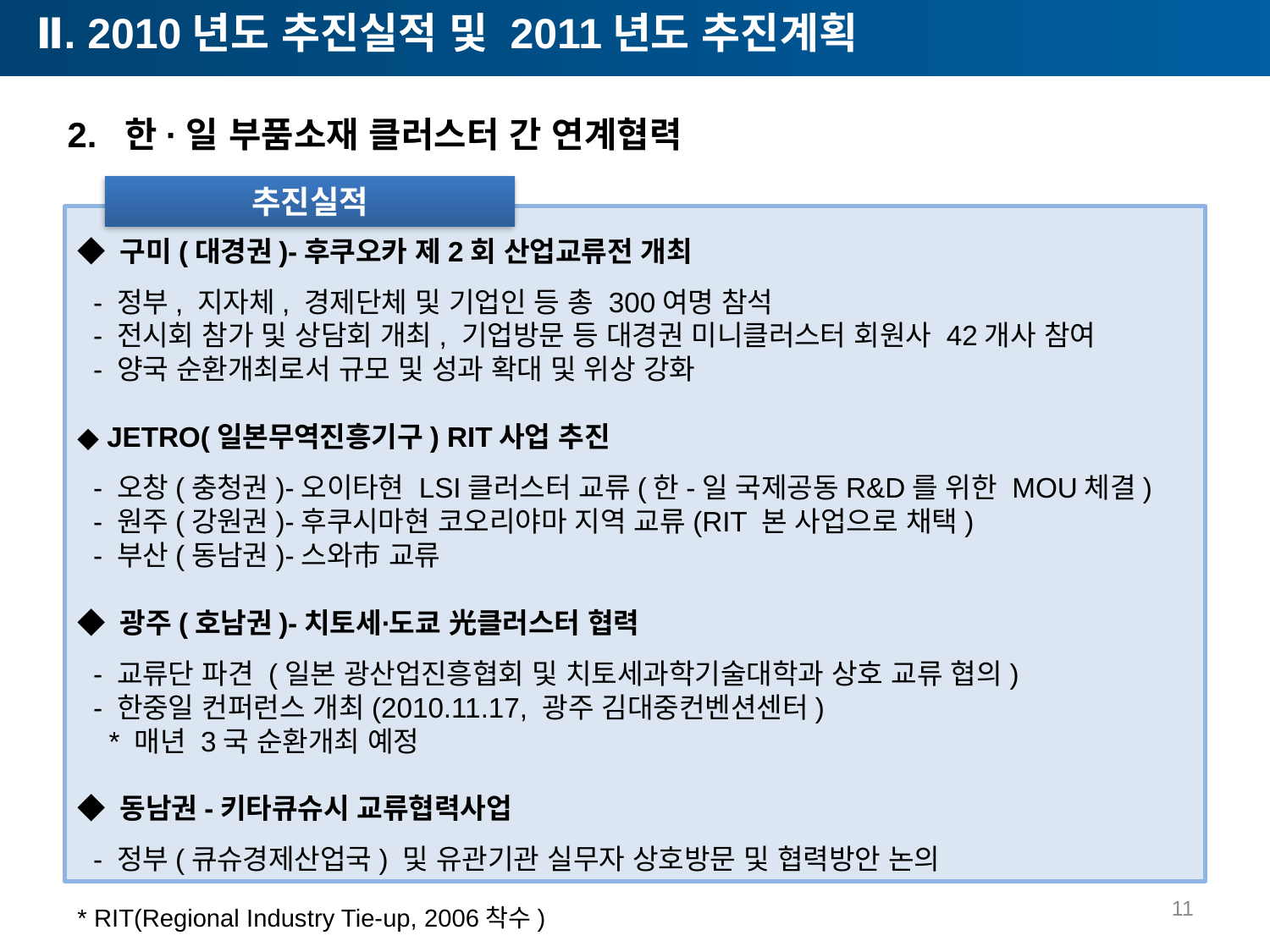

Ⅱ. 2010년도 추진실적 및 2011년도 추진계획
2.  한·일 부품소재 클러스터 간 연계협력
추진실적

◆ 구미(대경권)-후쿠오카 제2회 산업교류전 개최

  - 정부, 지자체, 경제단체 및 기업인 등 총 300여명 참석
  - 전시회 참가 및 상담회 개최, 기업방문 등 대경권 미니클러스터 회원사 42개사 참여
  - 양국 순환개최로서 규모 및 성과 확대 및 위상 강화

◆ JETRO(일본무역진흥기구) RIT사업 추진

  - 오창(충청권)-오이타현 LSI클러스터 교류(한-일 국제공동R&D를 위한 MOU체결)
  - 원주(강원권)-후쿠시마현 코오리야마 지역 교류(RIT 본 사업으로 채택)
  - 부산(동남권)-스와市 교류

◆ 광주(호남권)-치토세∙도쿄 光클러스터 협력

  - 교류단 파견 (일본 광산업진흥협회 및 치토세과학기술대학과 상호 교류 협의)
  - 한중일 컨퍼런스 개최(2010.11.17, 광주 김대중컨벤션센터)
    * 매년 3국 순환개최 예정

◆ 동남권-키타큐슈시 교류협력사업

  - 정부(큐슈경제산업국) 및 유관기관 실무자 상호방문 및 협력방안 논의
11
* RIT(Regional Industry Tie-up, 2006착수)